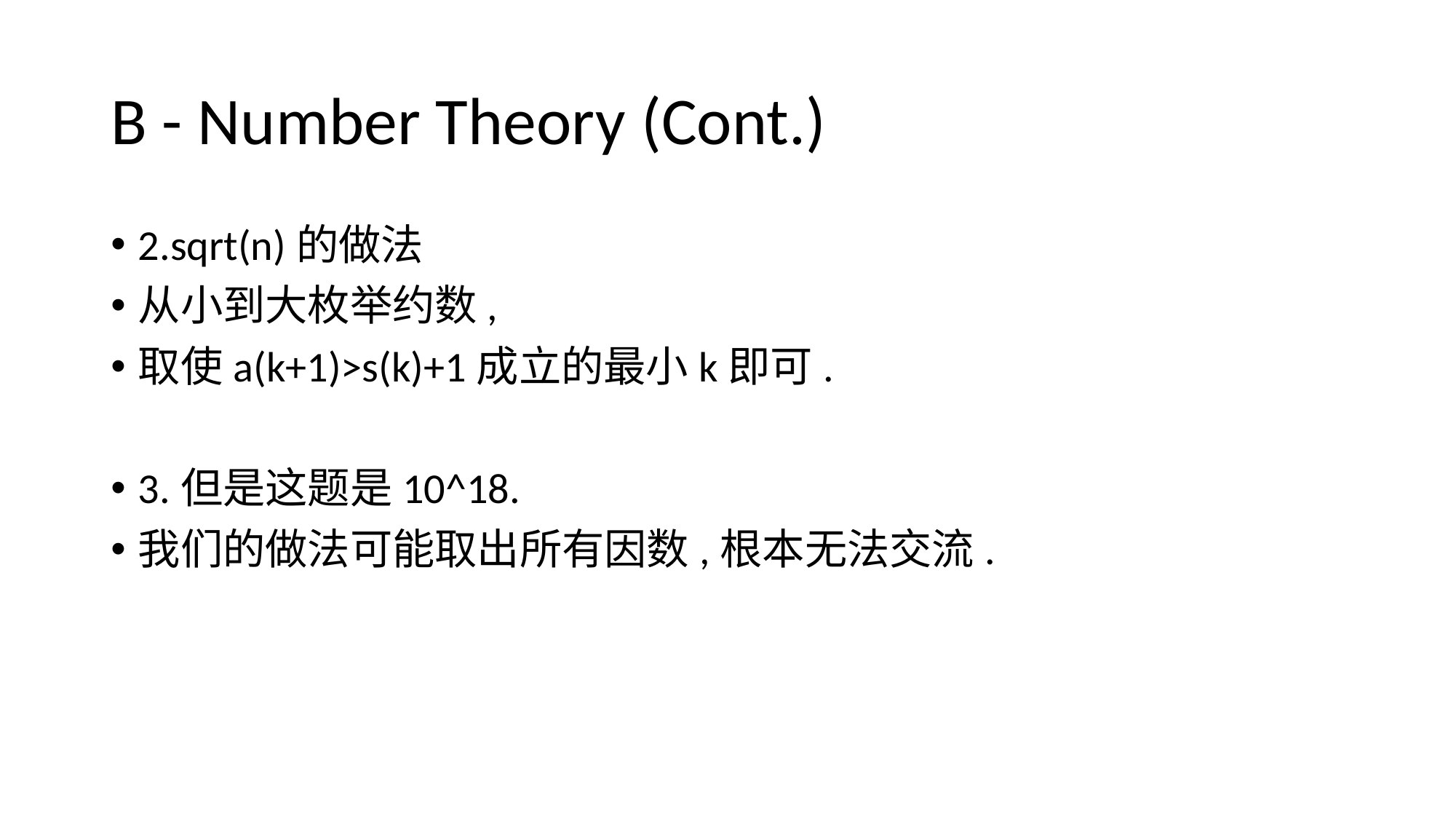

# B - Number Theory (Cont.)
2.sqrt(n)的做法
从小到大枚举约数,
取使a(k+1)>s(k)+1成立的最小k即可.

3.但是这题是10^18.
我们的做法可能取出所有因数,根本无法交流.